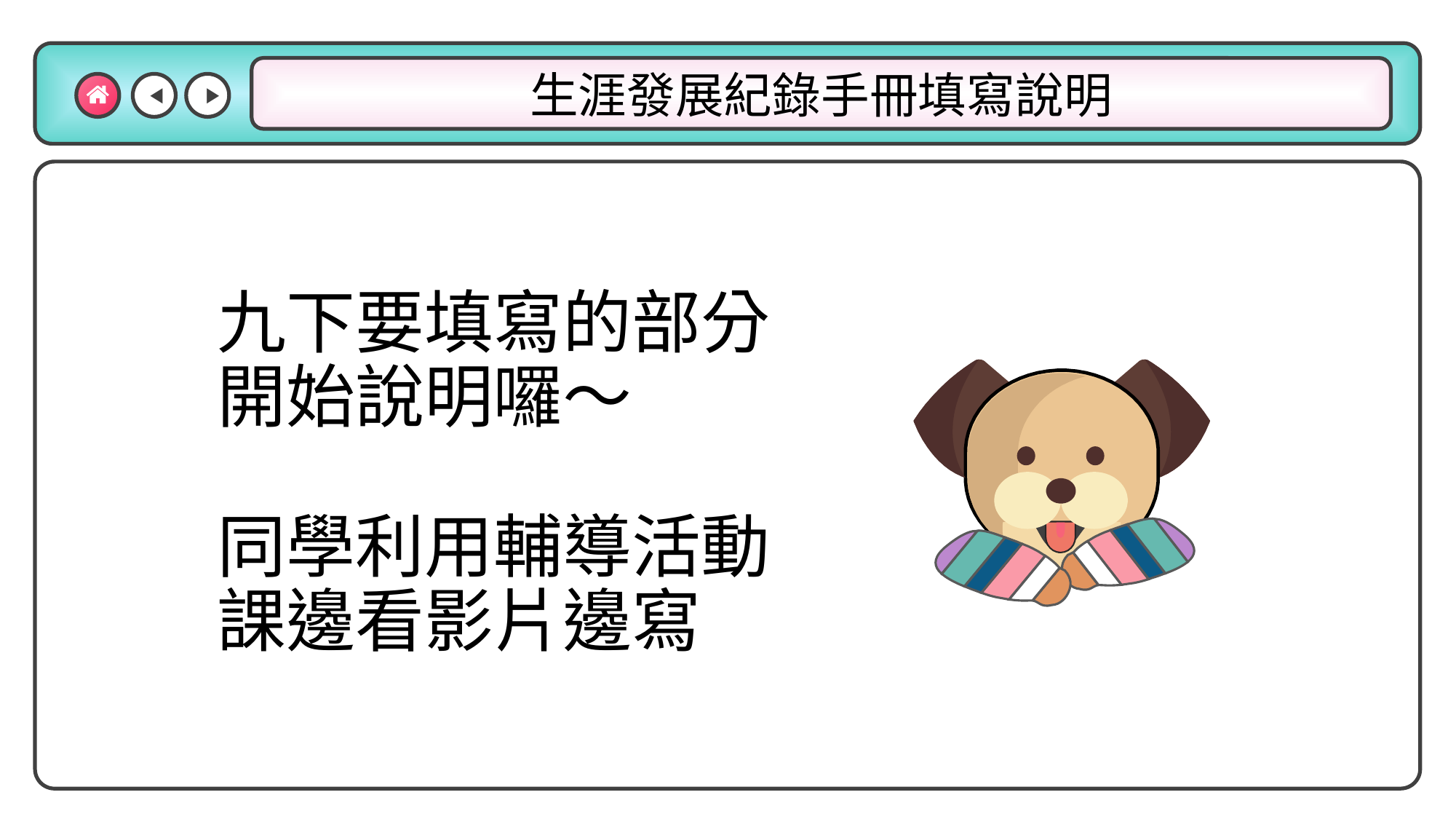

◀
▶

生涯發展紀錄手冊填寫說明

# 九下要填寫的部分 開始說明囉～ 同學利用輔導活動課邊看影片邊寫